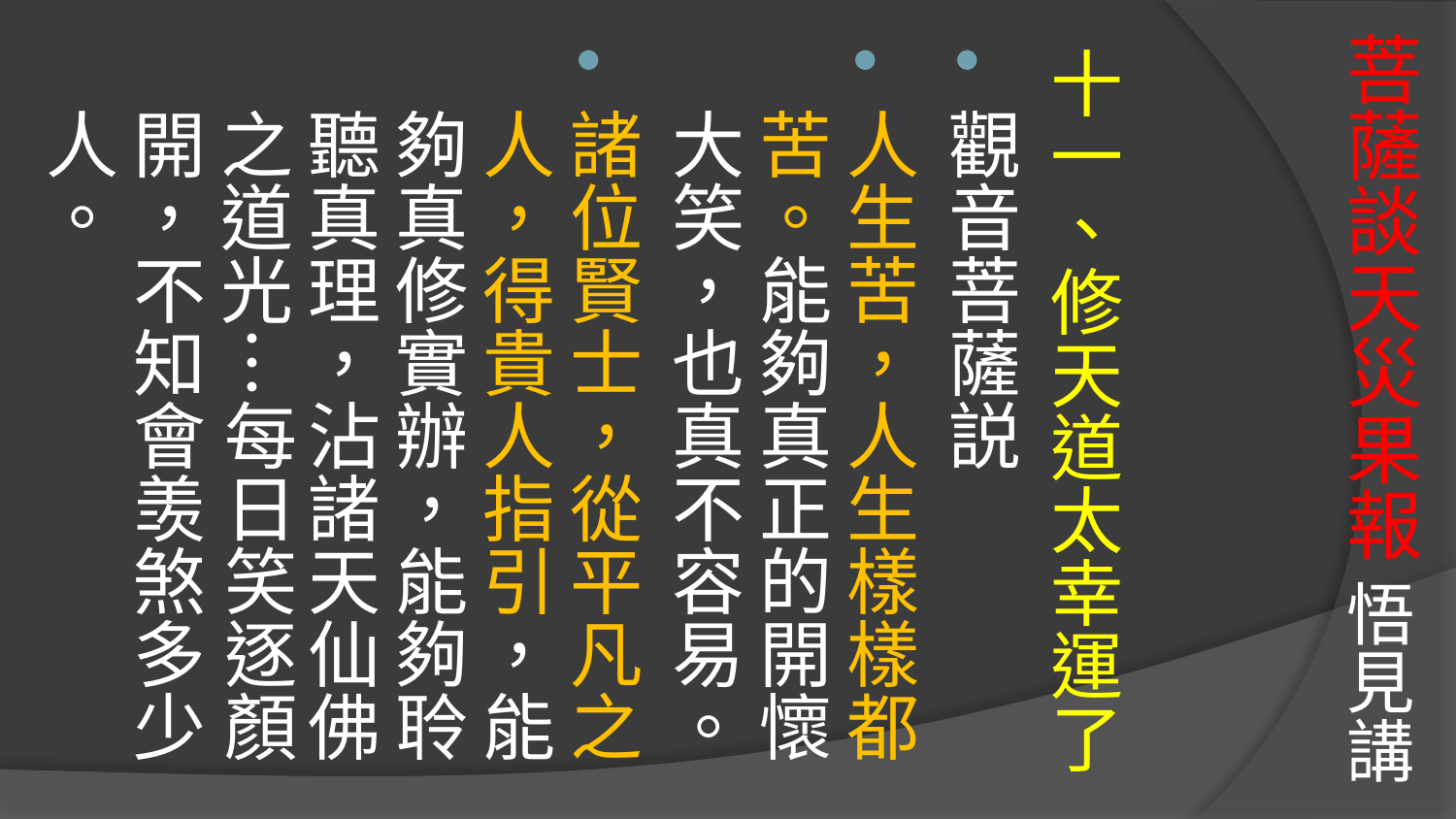

# 菩薩談天災果報 悟見講
十一、修天道太幸運了
觀音菩薩説
人生苦，人生樣樣都苦。能夠真正的開懷大笑，也真不容易。
諸位賢士，從平凡之人，得貴人指引，能夠真修實辦，能夠聆聽真理，沾諸天仙佛之道光…每日笑逐顏開，不知會羡煞多少人。